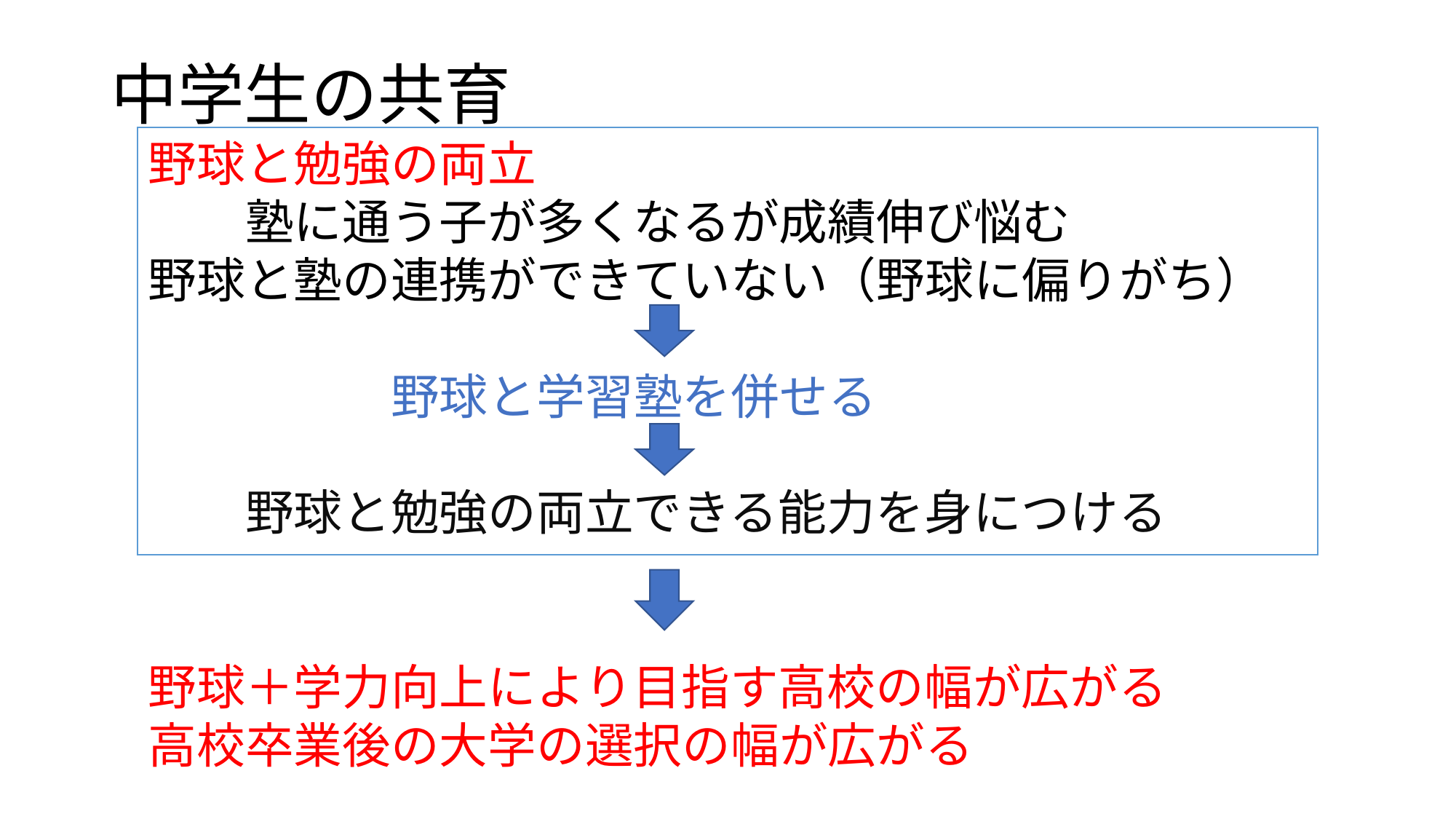

# 中学生の共育
野球と勉強の両立
　　塾に通う子が多くなるが成績伸び悩む
野球と塾の連携ができていない（野球に偏りがち）

　　　　　野球と学習塾を併せる

　　野球と勉強の両立できる能力を身につける

野球＋学力向上により目指す高校の幅が広がる
高校卒業後の大学の選択の幅が広がる